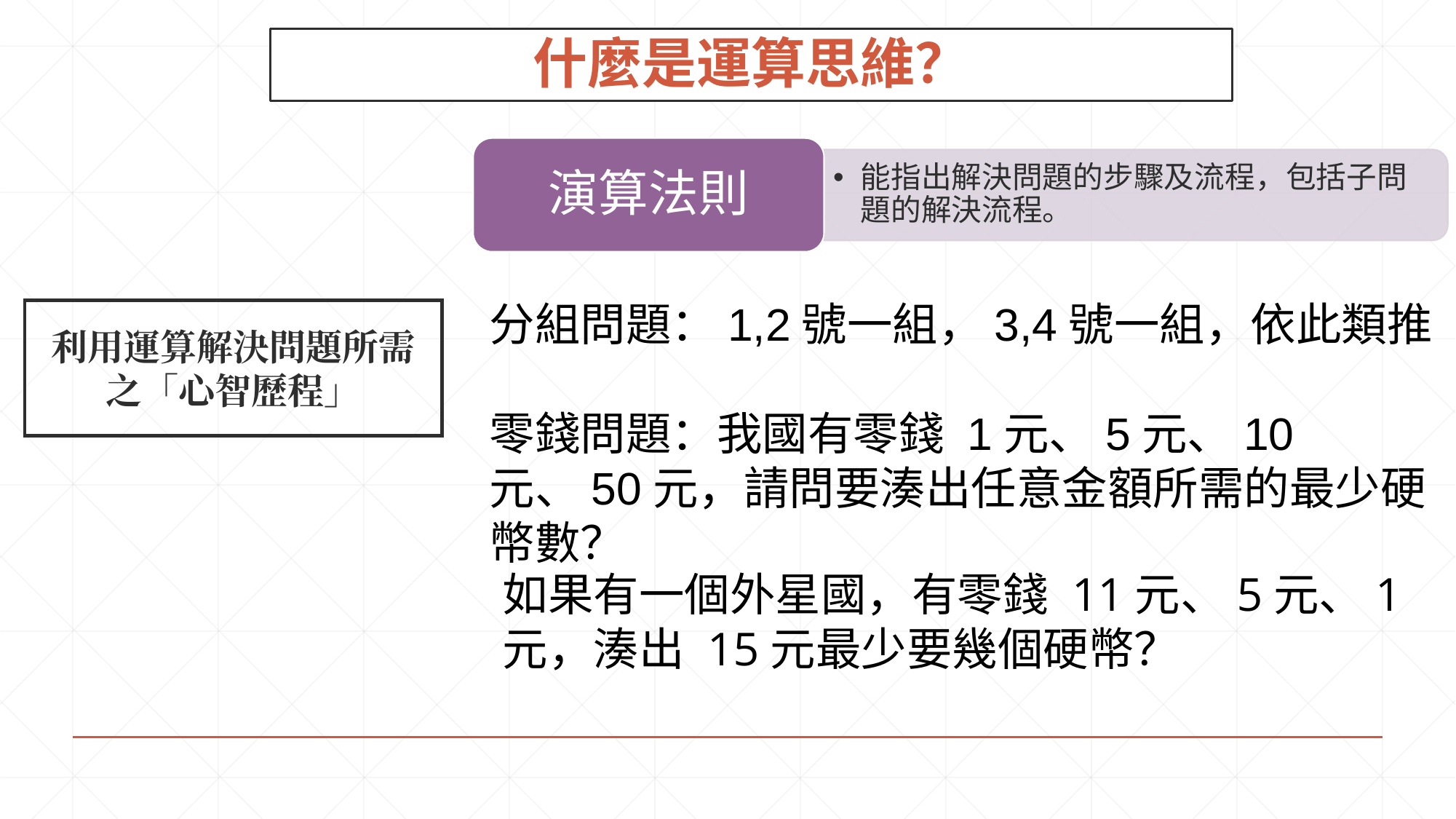

什麼是運算思維？

演算法則
能指出解決問題的步驟及流程，包括子問題的解決流程。
分組問題：1,2號一組，3,4號一組，依此類推

零錢問題：我國有零錢 1元、5元、10元、50元，請問要湊出任意金額所需的最少硬幣數？

利用運算解決問題所需之「心智歷程」
如果有一個外星國，有零錢 11元、5元、1元，湊出 15元最少要幾個硬幣？